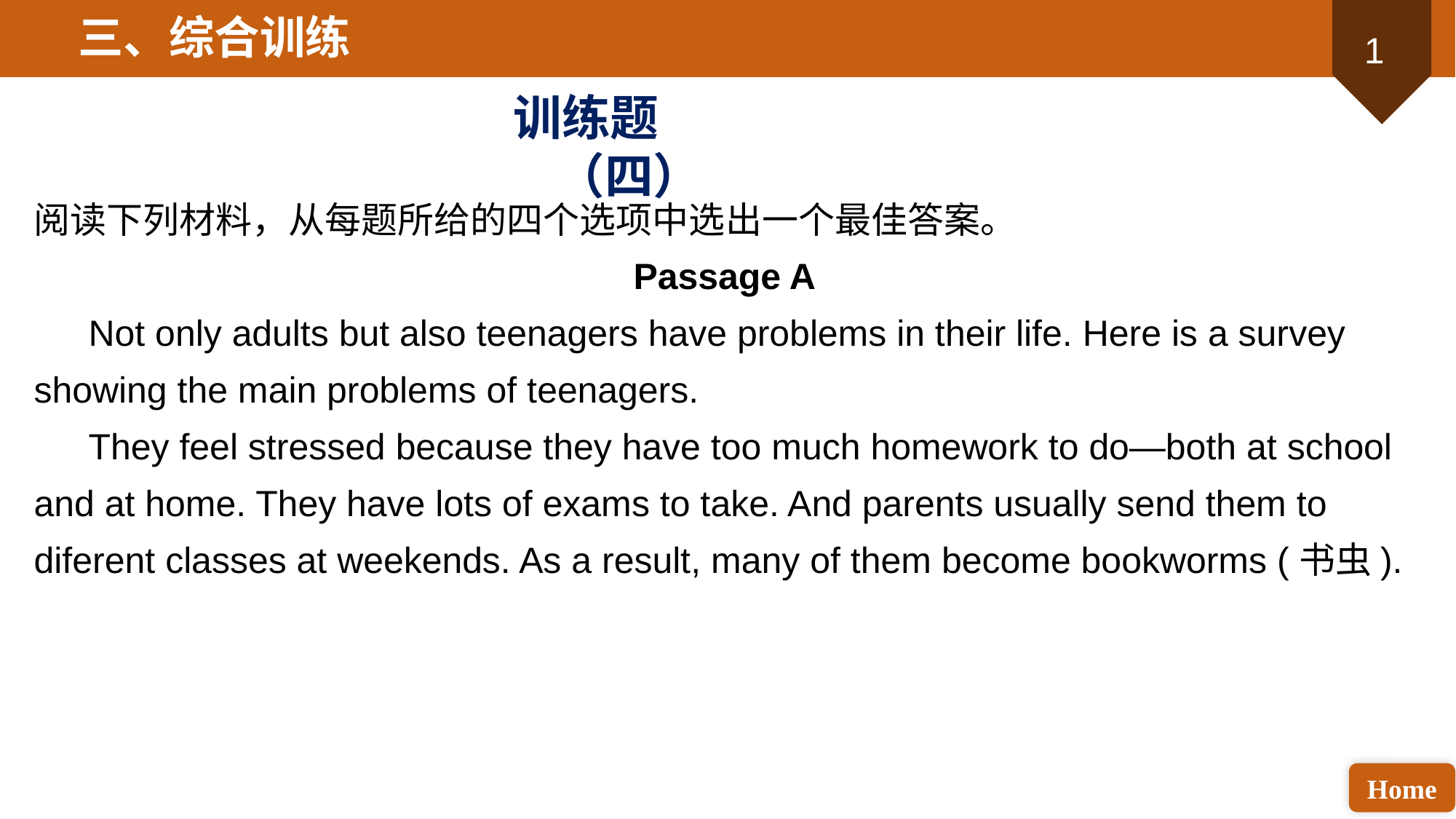

三、综合训练
训练题（四）
阅读下列材料，从每题所给的四个选项中选出一个最佳答案。
Passage A
Not only adults but also teenagers have problems in their life. Here is a survey showing the main problems of teenagers.
They feel stressed because they have too much homework to do—both at school and at home. They have lots of exams to take. And parents usually send them to diferent classes at weekends. As a result, many of them become bookworms (书虫).